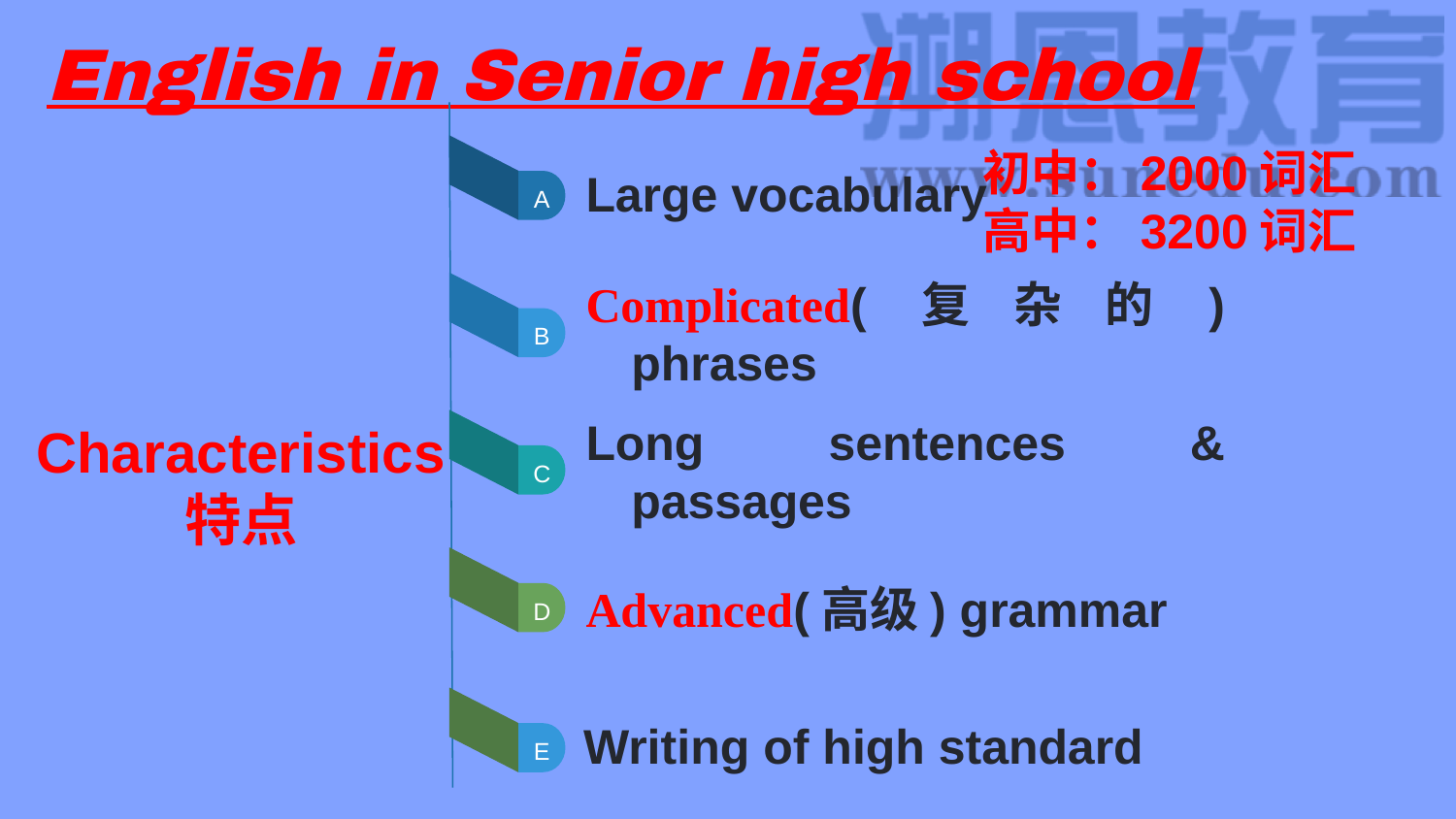

English in Senior high school

初中：2000词汇
高中：3200词汇
Large vocabulary
A

Complicated(复杂的) phrases
B
Characteristics
特点

Long sentences & passages
C

Advanced(高级) grammar
D

Writing of high standard
E